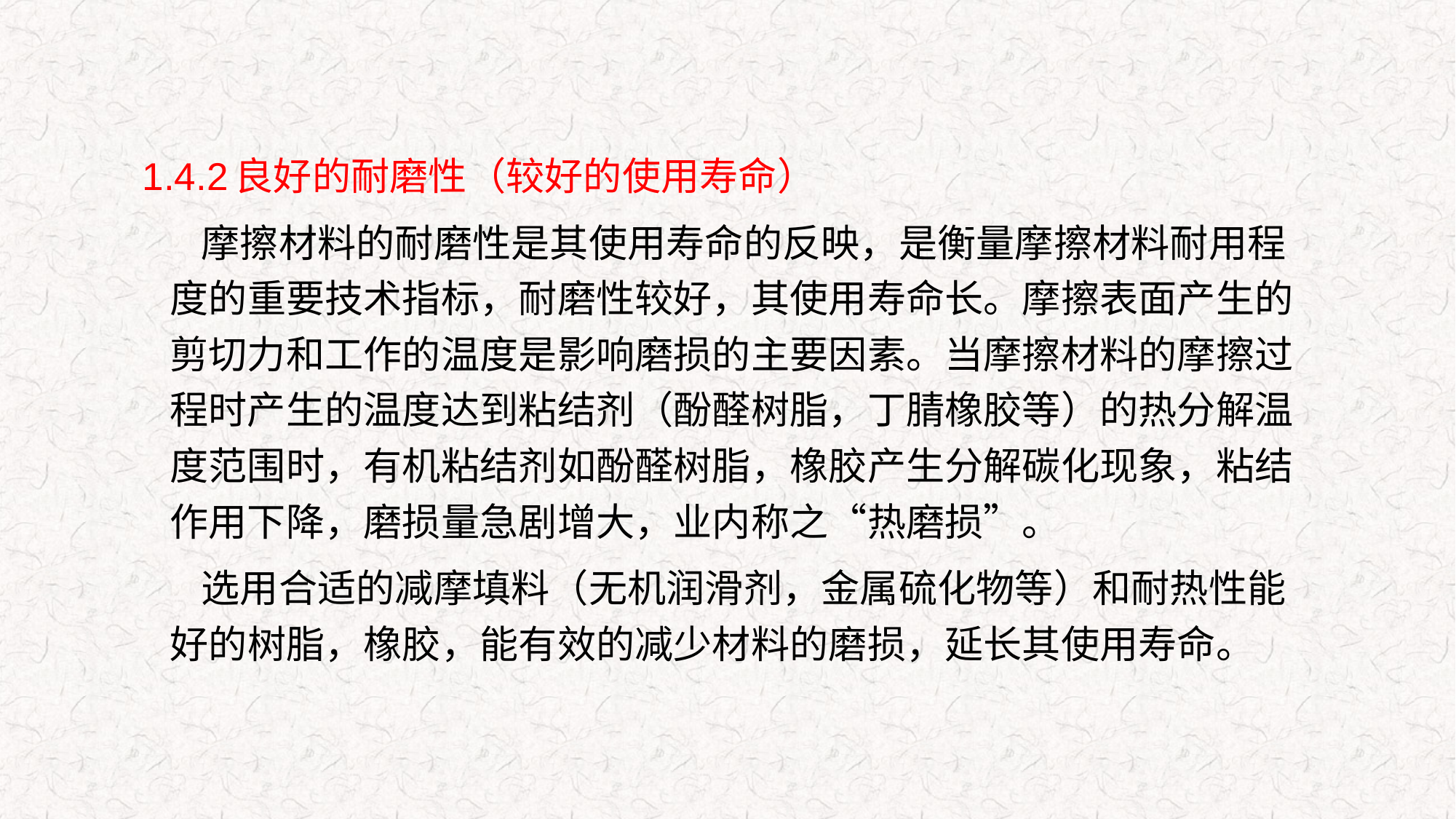

1.4.2良好的耐磨性（较好的使用寿命）
      摩擦材料的耐磨性是其使用寿命的反映，是衡量摩擦材料耐用程度的重要技术指标，耐磨性较好，其使用寿命长。摩擦表面产生的剪切力和工作的温度是影响磨损的主要因素。当摩擦材料的摩擦过程时产生的温度达到粘结剂（酚醛树脂，丁腈橡胶等）的热分解温度范围时，有机粘结剂如酚醛树脂，橡胶产生分解碳化现象，粘结作用下降，磨损量急剧增大，业内称之“热磨损”。
      选用合适的减摩填料（无机润滑剂，金属硫化物等）和耐热性能好的树脂，橡胶，能有效的减少材料的磨损，延长其使用寿命。